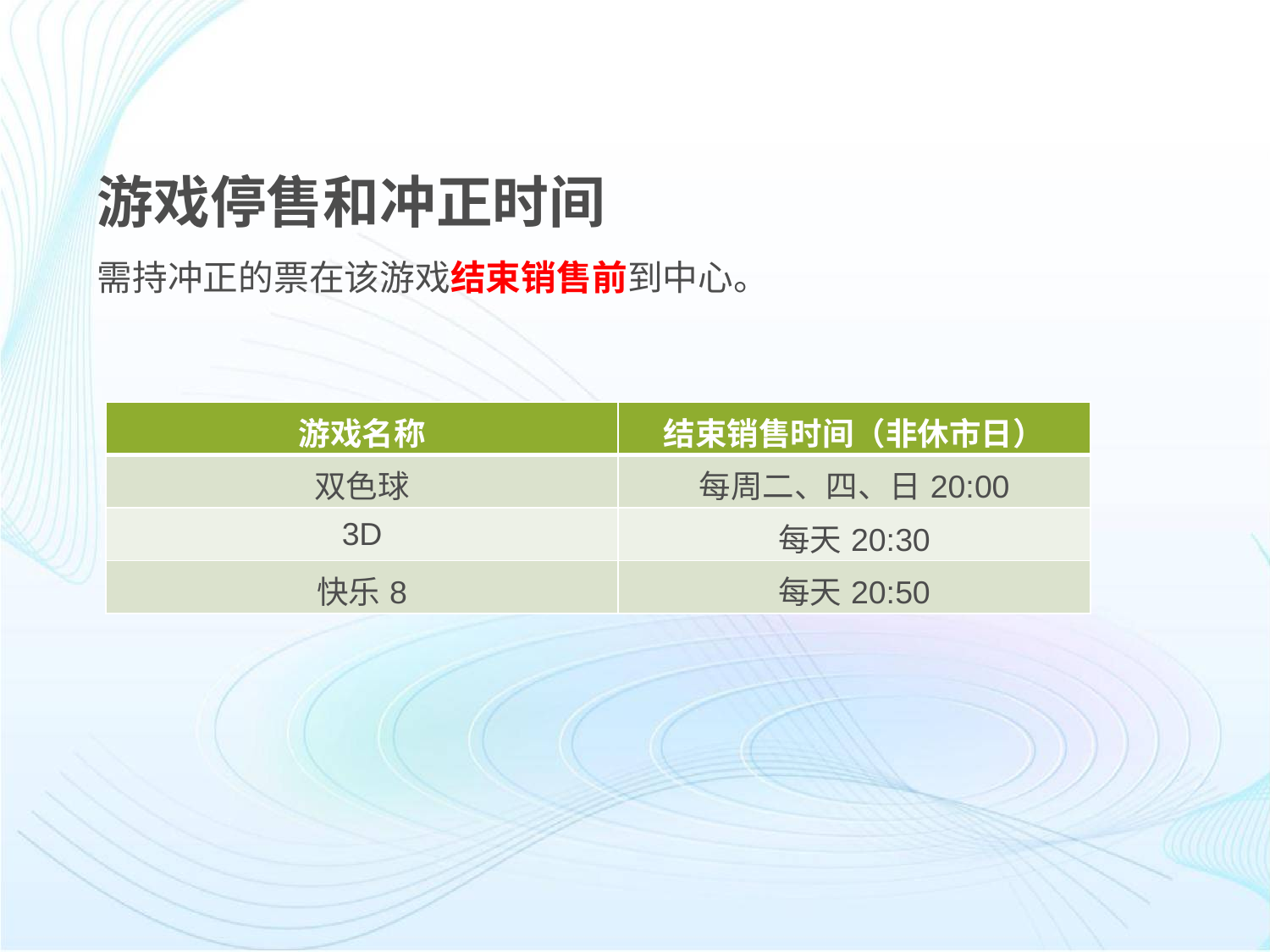

游戏停售和冲正时间
需持冲正的票在该游戏结束销售前到中心。
| 游戏名称 | 结束销售时间（非休市日） |
| --- | --- |
| 双色球 | 每周二、四、日20:00 |
| 3D | 每天20:30 |
| 快乐8 | 每天20:50 |